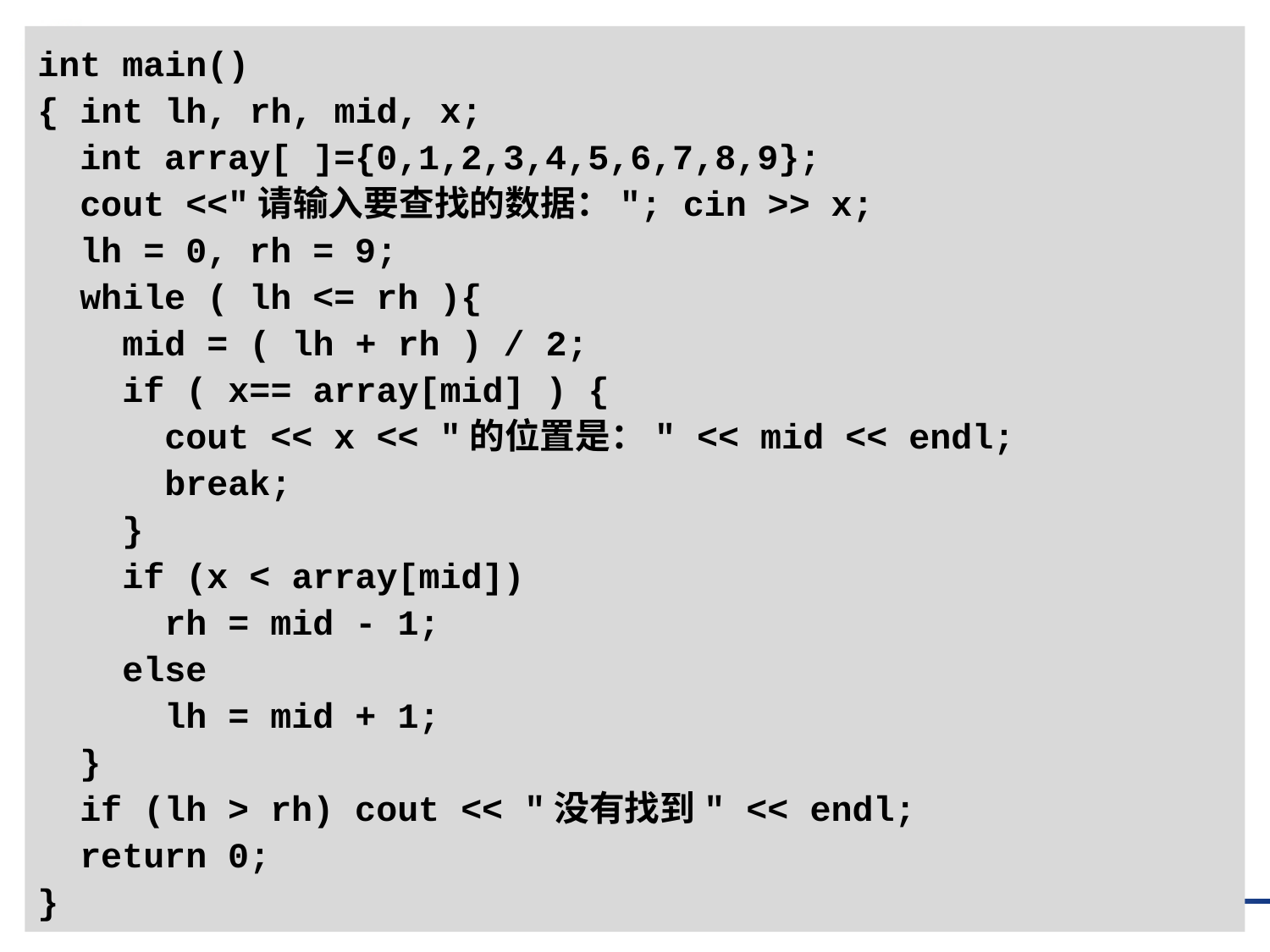

int main()
{ int lh, rh, mid, x;
  int array[ ]={0,1,2,3,4,5,6,7,8,9};
  cout <<"请输入要查找的数据："; cin >> x;
  lh = 0, rh = 9;
  while ( lh <= rh ){
    mid = ( lh + rh ) / 2;
    if ( x== array[mid] ) {
	cout << x << "的位置是：" << mid << endl;
	break;
    }
    if (x < array[mid])
	rh = mid - 1;
    else
	lh = mid + 1;
  }
  if (lh > rh) cout << "没有找到" << endl;
  return 0;
}